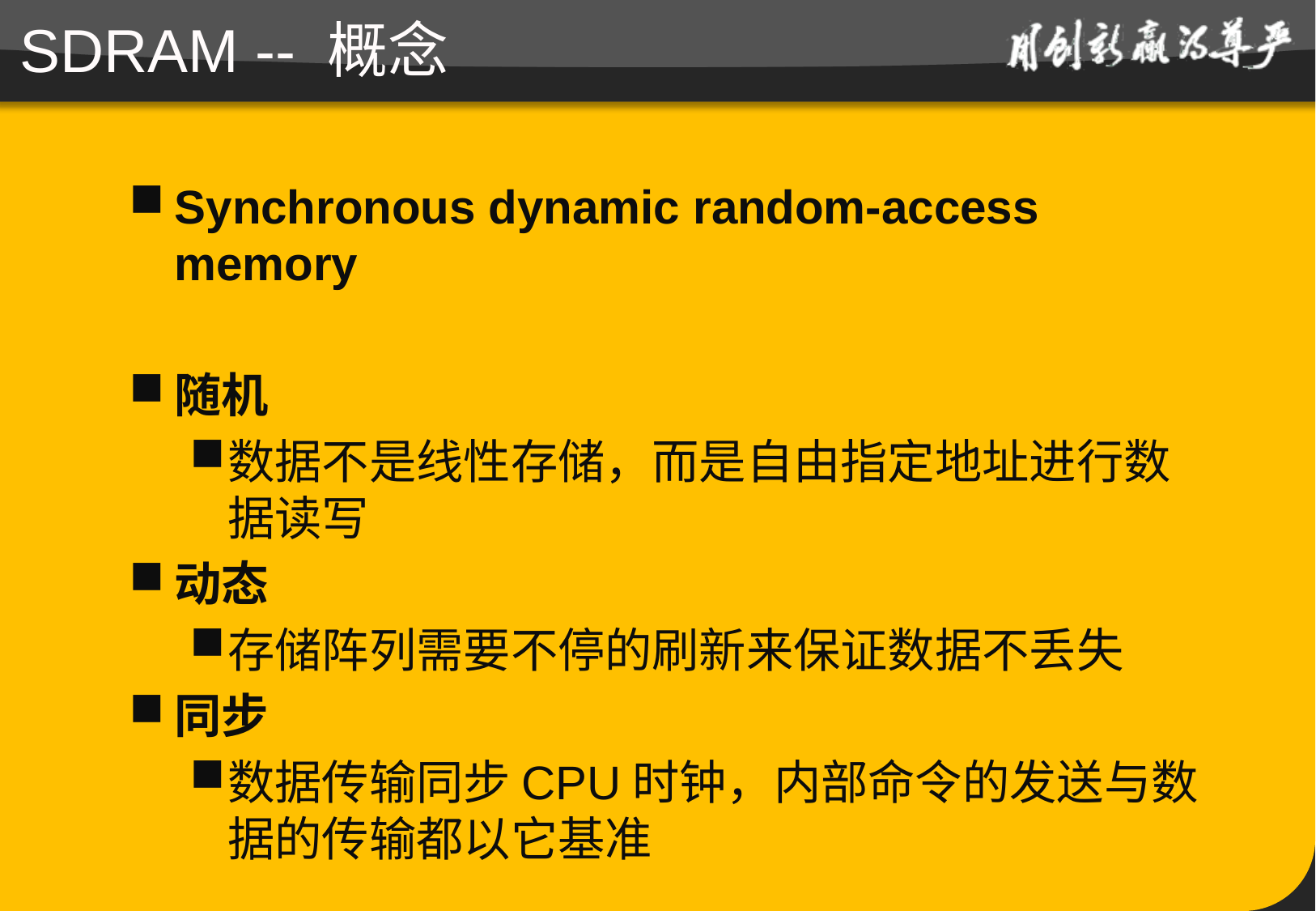

# SDRAM -- 概念
Synchronous dynamic random-access memory

随机
数据不是线性存储，而是自由指定地址进行数据读写
动态
存储阵列需要不停的刷新来保证数据不丢失
同步
数据传输同步CPU时钟，内部命令的发送与数据的传输都以它基准